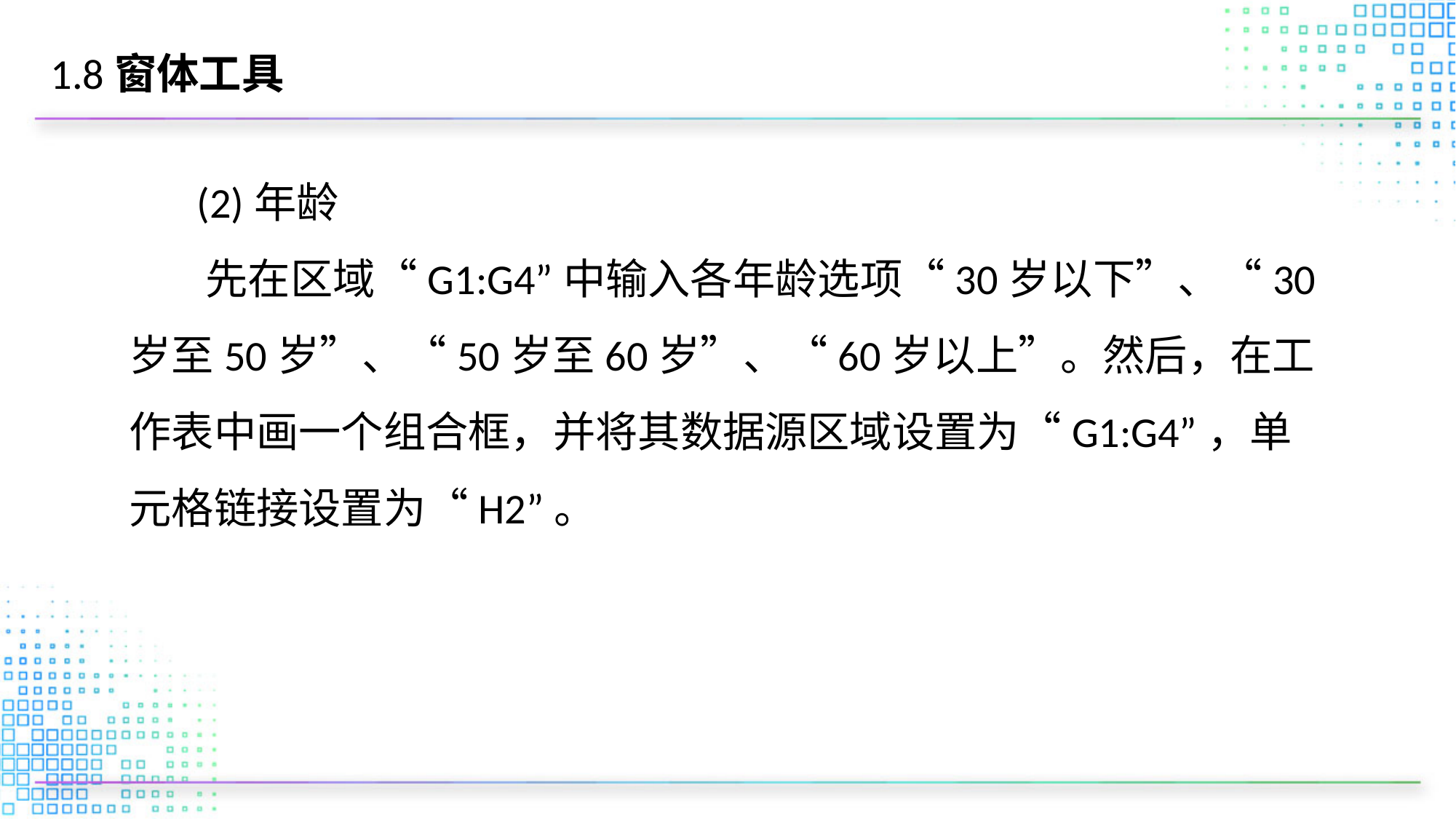

# 1.8窗体工具
       (2)年龄
       先在区域“G1:G4”中输入各年龄选项“30岁以下”、“30岁至50岁”、“50岁至60岁”、“60岁以上”。然后，在工作表中画一个组合框，并将其数据源区域设置为“G1:G4”，单元格链接设置为“H2”。